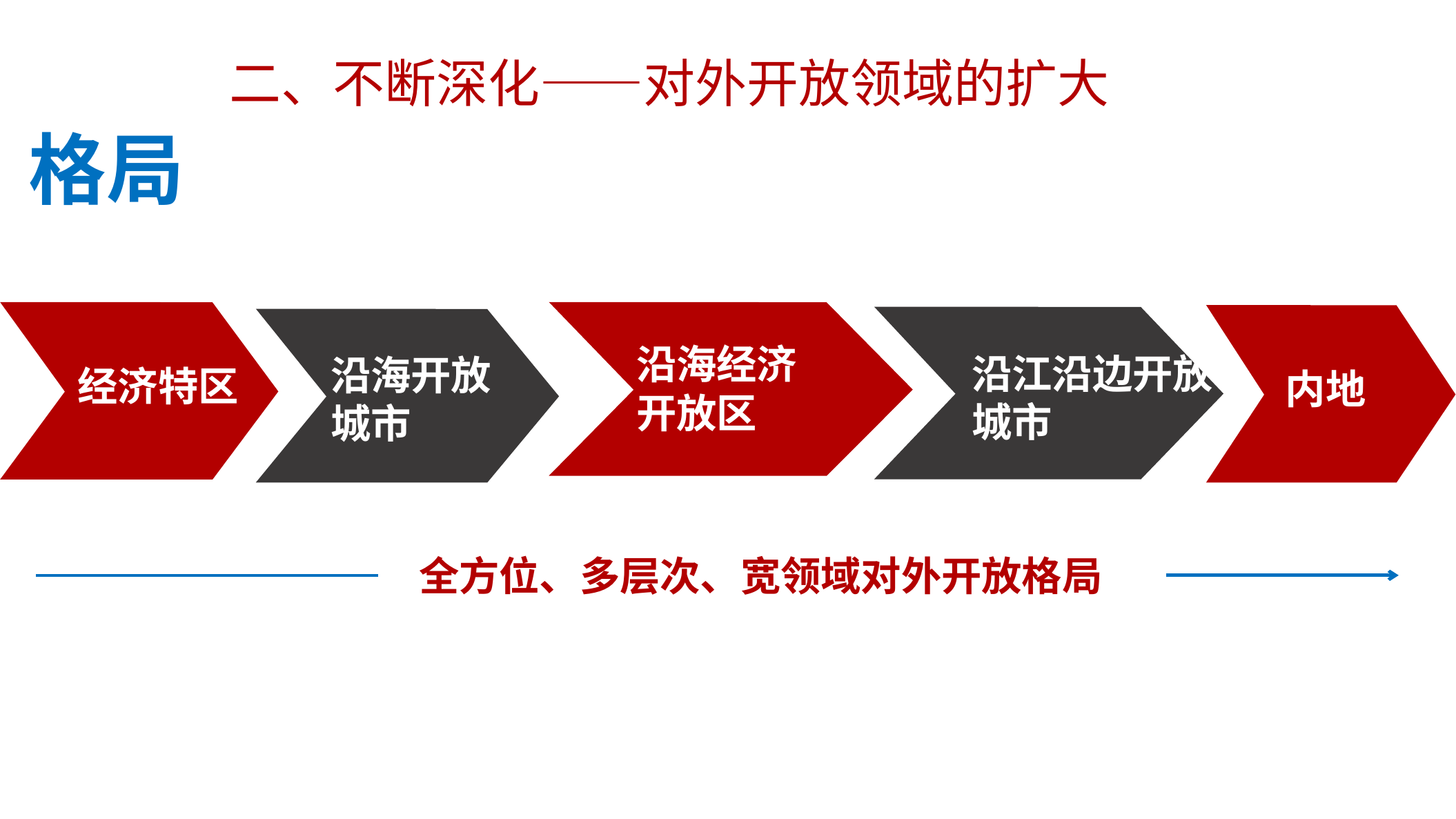

二、不断深化——对外开放领域的扩大
格局

沿海经济
开放区
沿江沿边开放城市
沿海开放
城市
经济特区
内地
全方位、多层次、宽领域对外开放格局